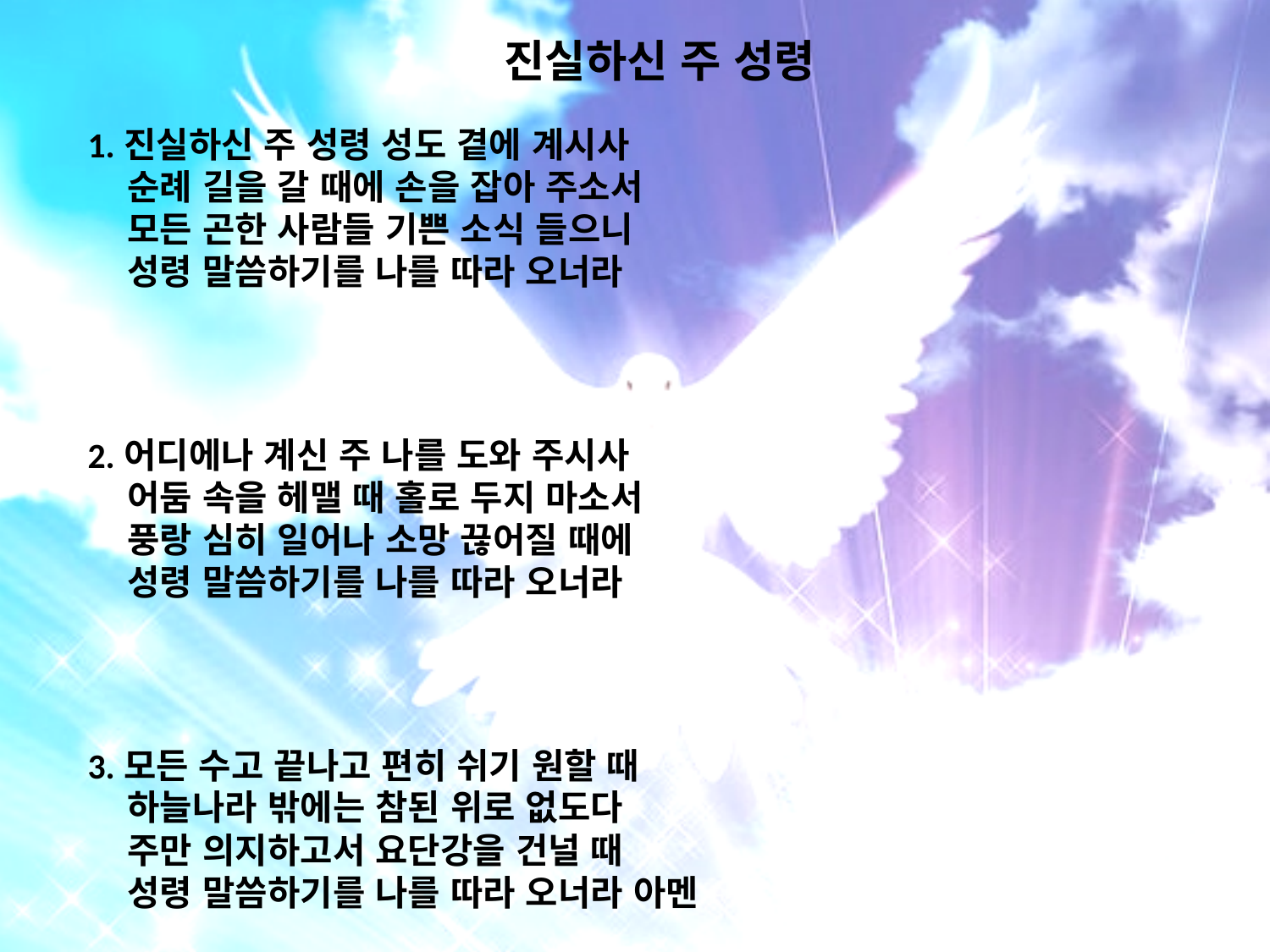

# 진실하신 주 성령
1.진실하신 주 성령 성도 곁에 계시사
    순례 길을 갈 때에 손을 잡아 주소서
    모든 곤한 사람들 기쁜 소식 들으니
    성령 말씀하기를 나를 따라 오너라

2.어디에나 계신 주 나를 도와 주시사
    어둠 속을 헤맬 때 홀로 두지 마소서
    풍랑 심히 일어나 소망 끊어질 때에
    성령 말씀하기를 나를 따라 오너라

3.모든 수고 끝나고 편히 쉬기 원할 때
    하늘나라 밖에는 참된 위로 없도다
    주만 의지하고서 요단강을 건널 때
    성령 말씀하기를 나를 따라 오너라 아멘